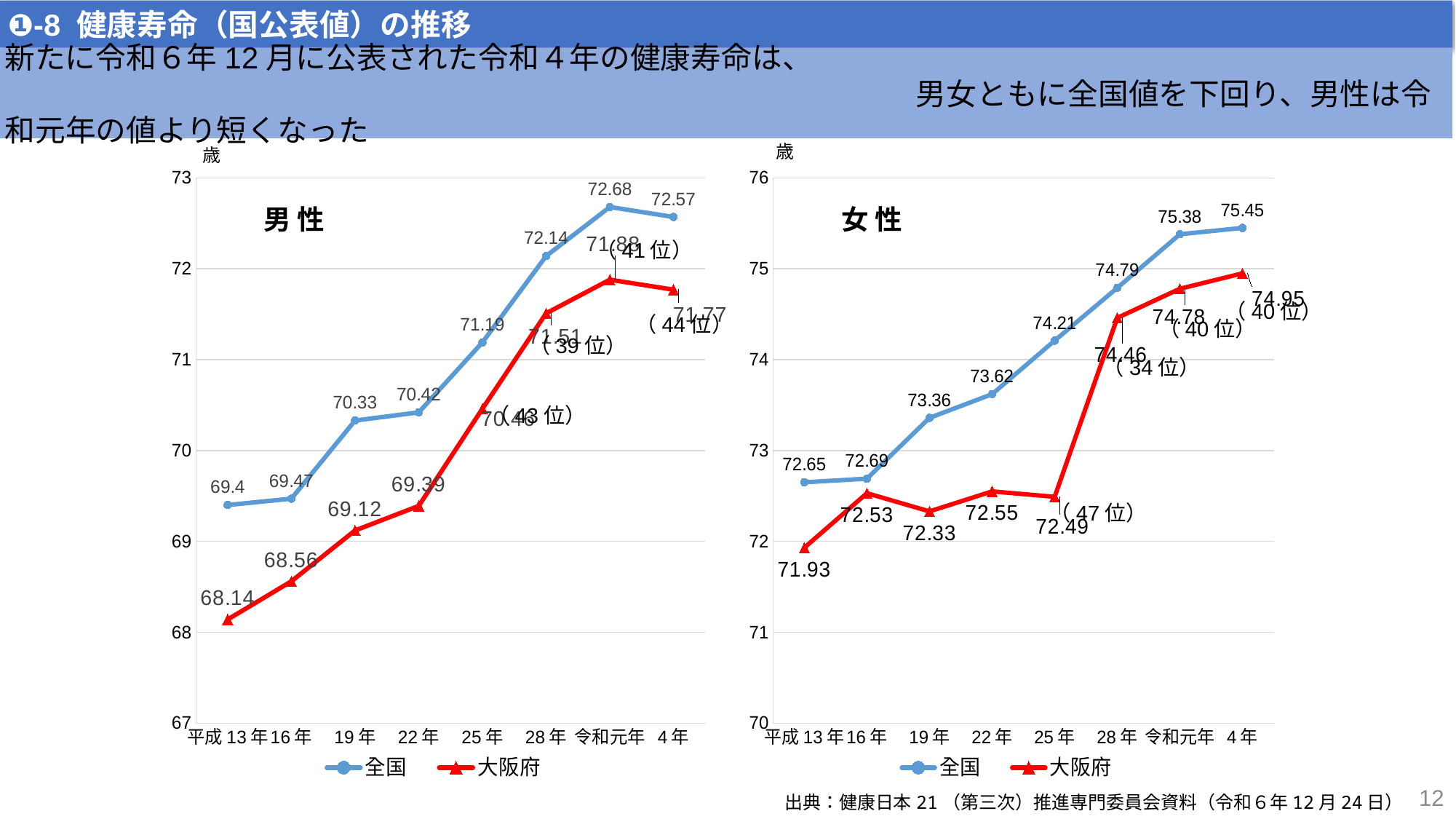

❶-8 健康寿命（国公表値）の推移
新たに令和６年12月に公表された令和４年の健康寿命は、
　　　　　　　　　　　　　　　　　　　　　　　　　　　　　　男女ともに全国値を下回り、男性は令和元年の値より短くなった
歳
歳

### Chart

| Category | 全国 | 大阪府 |
|---|---|---|
| 平成13年 | 69.4 | 68.14 |
| 16年 | 69.47 | 68.56 |
| 19年 | 70.33 | 69.12 |
| 22年 | 70.42 | 69.39 |
| 25年 | 71.19 | 70.46 |
| 28年 | 72.14 | 71.51 |
| 令和元年 | 72.68 | 71.88 |
| 4年 | 72.57 | 71.77 |

### Chart

| Category | 全国 | 大阪府 |
|---|---|---|
| 平成13年 | 72.65 | 71.93 |
| 16年 | 72.69 | 72.53 |
| 19年 | 73.36 | 72.33 |
| 22年 | 73.62 | 72.55 |
| 25年 | 74.21 | 72.49 |
| 28年 | 74.79 | 74.46 |
| 令和元年 | 75.38 | 74.78 |
| 4年 | 75.45 | 74.95 |
男 性
女 性
（41位）
（40位）
（44位）
（40位）
（39位）
（34位）
（43位）
（47位）
12
出典：健康日本21（第三次）推進専門委員会資料（令和６年12月24日）